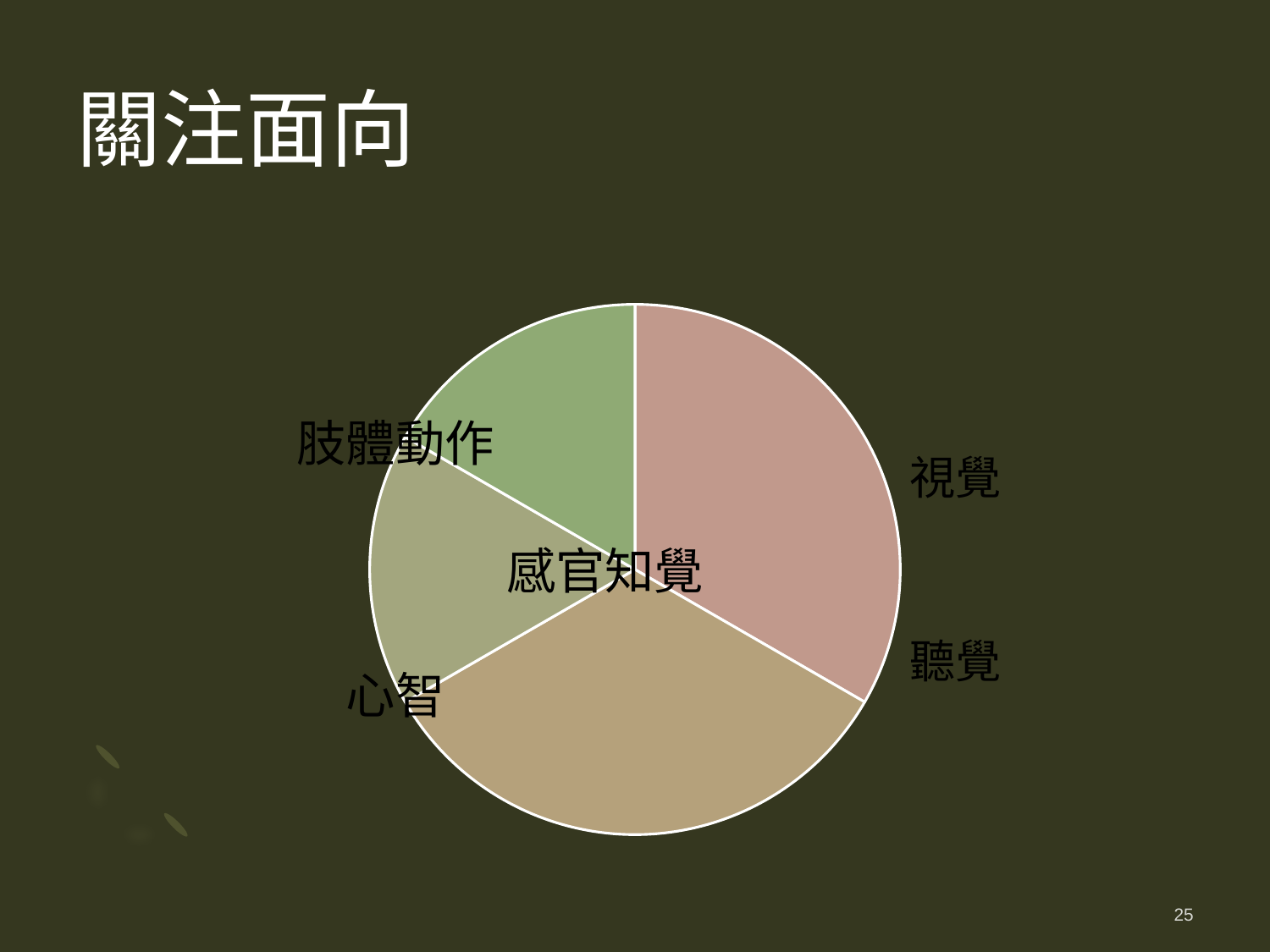

# 關注面向

[unsupported chart]

肢體動作
視覺
感官知覺
聽覺
心智
25